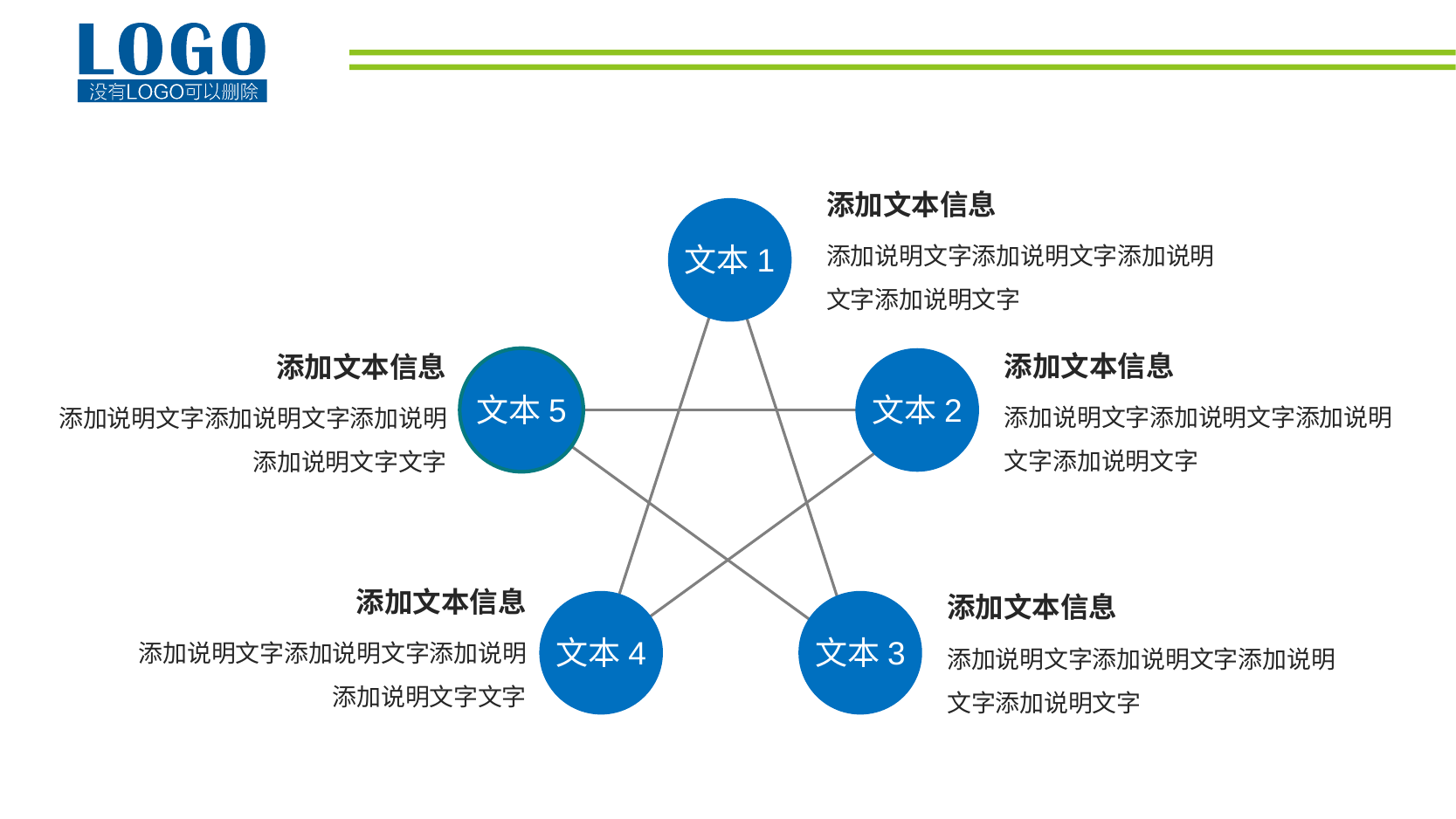

添加文本信息
添加说明文字添加说明文字添加说明文字添加说明文字

文本1
添加文本信息
添加说明文字添加说明文字添加说明文字添加说明文字
添加文本信息
添加说明文字添加说明文字添加说明添加说明文字文字

文本5

文本2
添加文本信息
添加说明文字添加说明文字添加说明添加说明文字文字
添加文本信息
添加说明文字添加说明文字添加说明文字添加说明文字

文本4

文本3